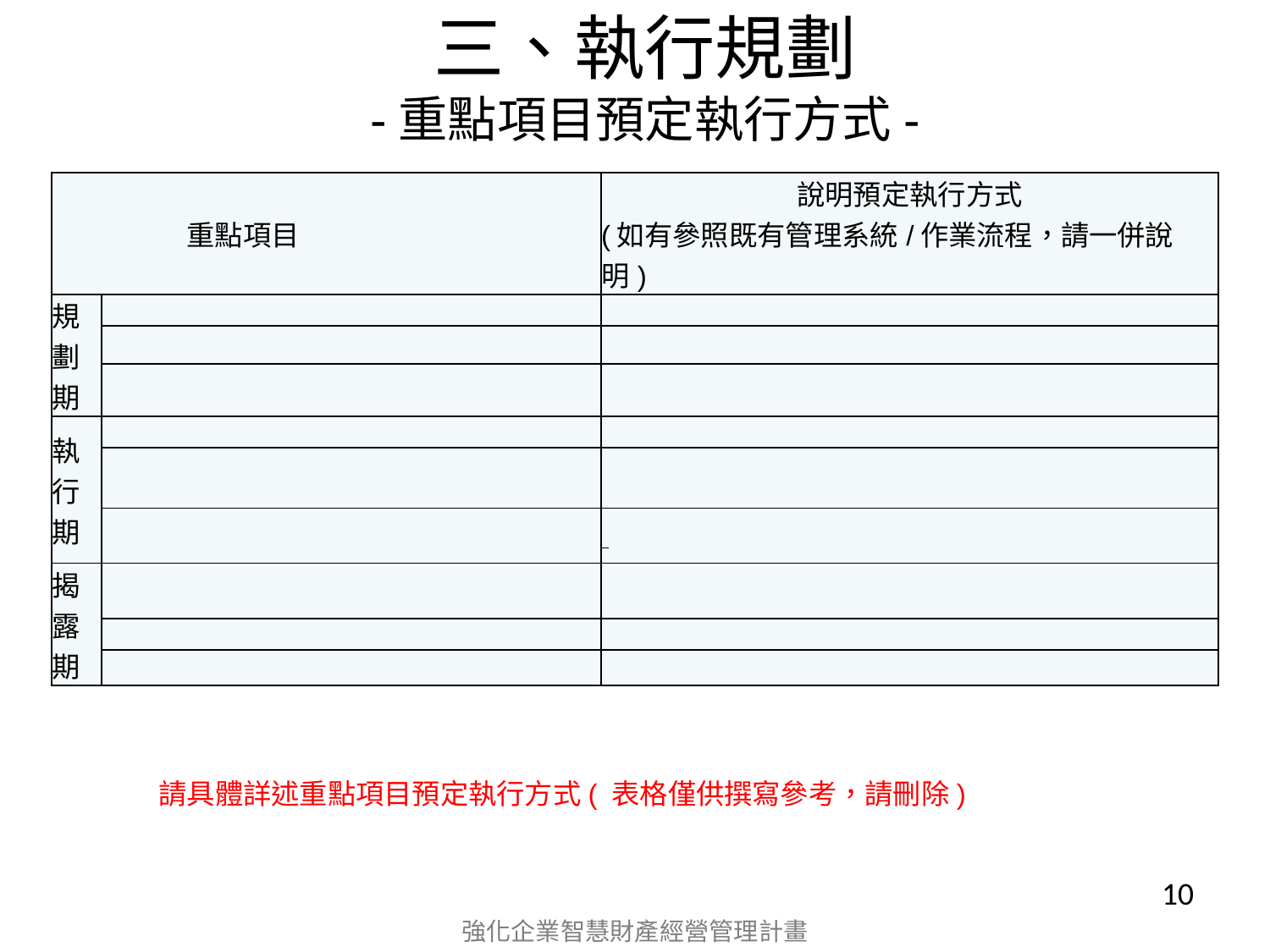

# 三、執行規劃 -重點項目預定執行方式-
| 重點項目 |  | 說明預定執行方式 (如有參照既有管理系統/作業流程，請一併說明) |
| --- | --- | --- |
| 規 劃 期 |  |  |
|  |  |  |
|  |  |  |
| 執行 期 |  |  |
|  |  |  |
|  |  |  |
| 揭 露 期 |  |  |
|  |  |  |
|  |  |  |
請具體詳述重點項目預定執行方式( 表格僅供撰寫參考，請刪除)
10
強化企業智慧財產經營管理計畫